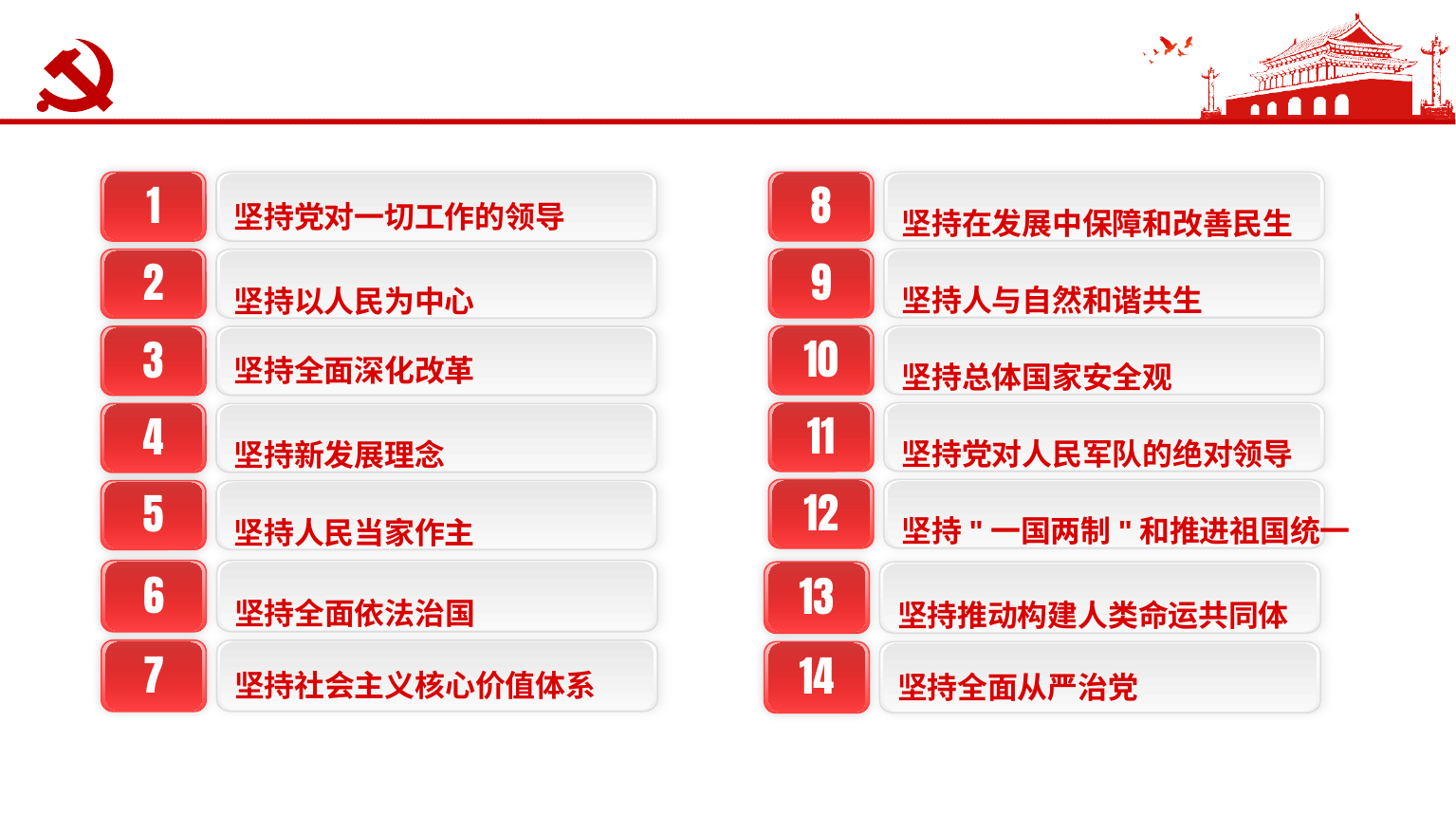

1

坚持党对一切工作的领导

2

坚持以人民为中心

3

坚持全面深化改革

4

坚持新发展理念

5

坚持人民当家作主

8

坚持在发展中保障和改善民生

9

坚持人与自然和谐共生

10

坚持总体国家安全观

11

坚持党对人民军队的绝对领导

12

坚持"一国两制"和推进祖国统一

6

坚持全面依法治国

7

坚持社会主义核心价值体系

13

坚持推动构建人类命运共同体

14

坚持全面从严治党